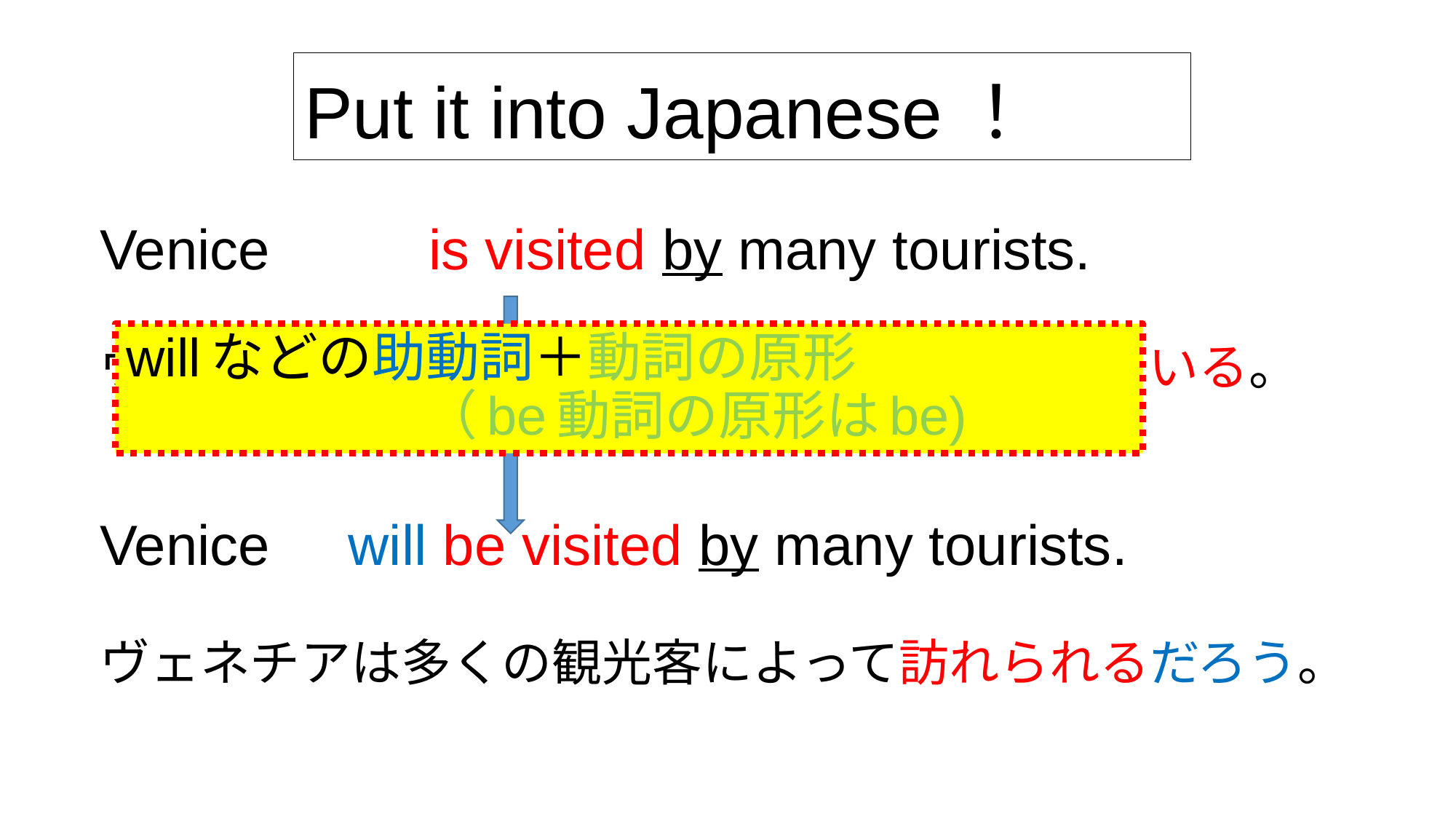

Put it into Japanese！
Venice          is visited by many tourists.

willなどの助動詞＋動詞の原形
                        （be動詞の原形はbe)
ヴェネチアは多くの観光客によって訪れられている。
Venice　will be visited by many tourists.
ヴェネチアは多くの観光客によって訪れられるだろう。